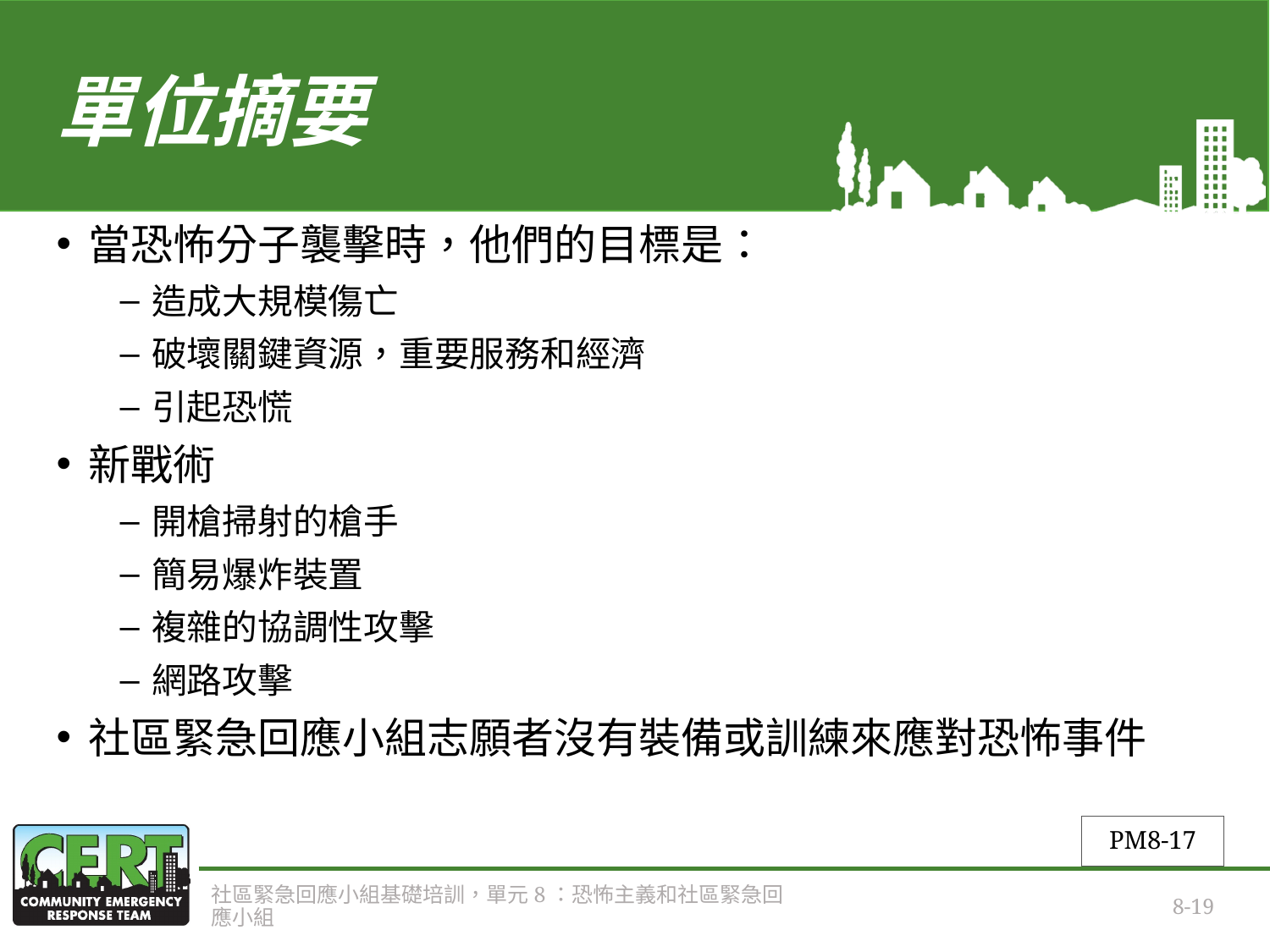

# 單位摘要
當恐怖分子襲擊時，他們的目標是：
造成大規模傷亡
破壞關鍵資源，重要服務和經濟
引起恐慌
新戰術
開槍掃射的槍手
簡易爆炸裝置
複雜的協調性攻擊
網路攻擊
社區緊急回應小組志願者沒有裝備或訓練來應對恐怖事件
PM8-17
社區緊急回應小組基礎培訓，單元8：恐怖主義和社區緊急回應小組
8-19